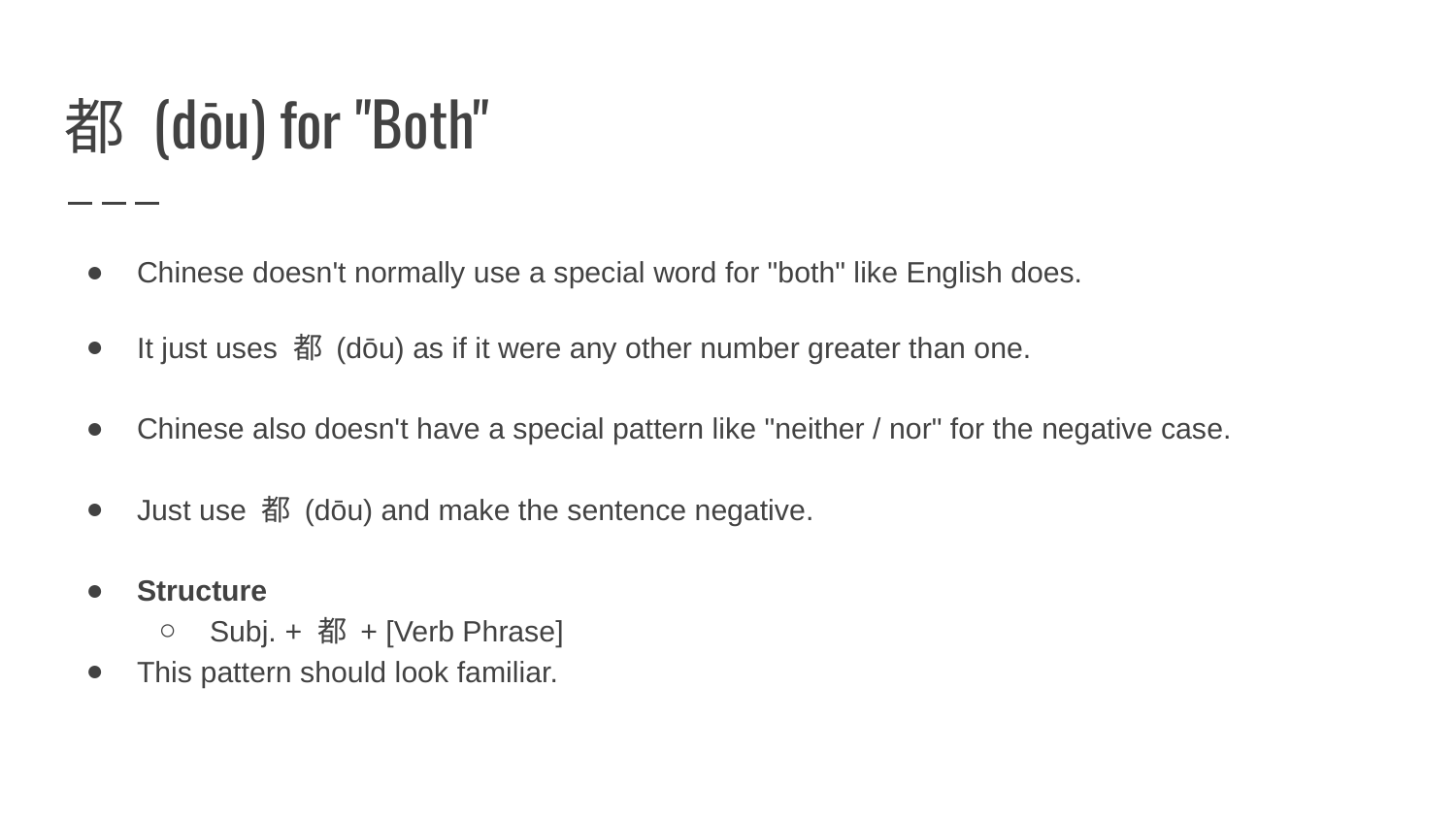

# 都 (dōu) for "Both"
Chinese doesn't normally use a special word for "both" like English does.
It just uses 都 (dōu) as if it were any other number greater than one.
Chinese also doesn't have a special pattern like "neither / nor" for the negative case.
Just use 都 (dōu) and make the sentence negative.
Structure
Subj. + 都 + [Verb Phrase]
This pattern should look familiar.